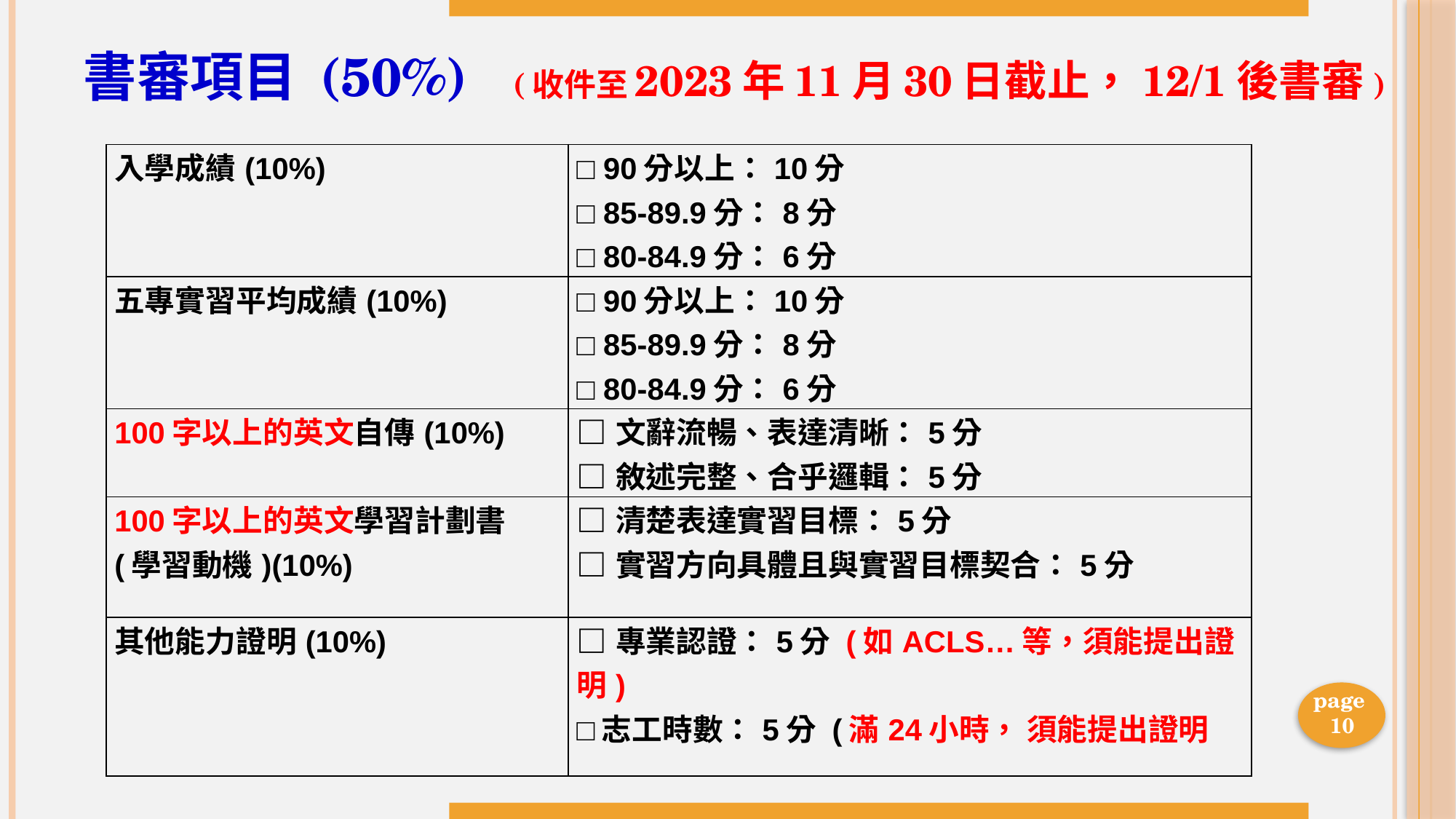

# 書審項目 (50%)   (收件至2023年11月30日截止，12/1後書審)
| 入學成績(10%) | □ 90分以上：10分 □ 85-89.9分：8分 □ 80-84.9分：6分 |
| --- | --- |
| 五專實習平均成績(10%) | □ 90分以上：10分 □ 85-89.9分：8分 □ 80-84.9分：6分 |
| 100字以上的英文自傳(10%) | □文辭流暢、表達清晰：5分 □敘述完整、合乎邏輯：5分 |
| 100字以上的英文學習計劃書(學習動機)(10%) | □清楚表達實習目標：5分 □實習方向具體且與實習目標契合：5分 |
| 其他能力證明(10%) | □專業認證：5分 (如ACLS…等，須能提出證明) □志工時數：5分 (滿24小時， 須能提出證明 |
page 10